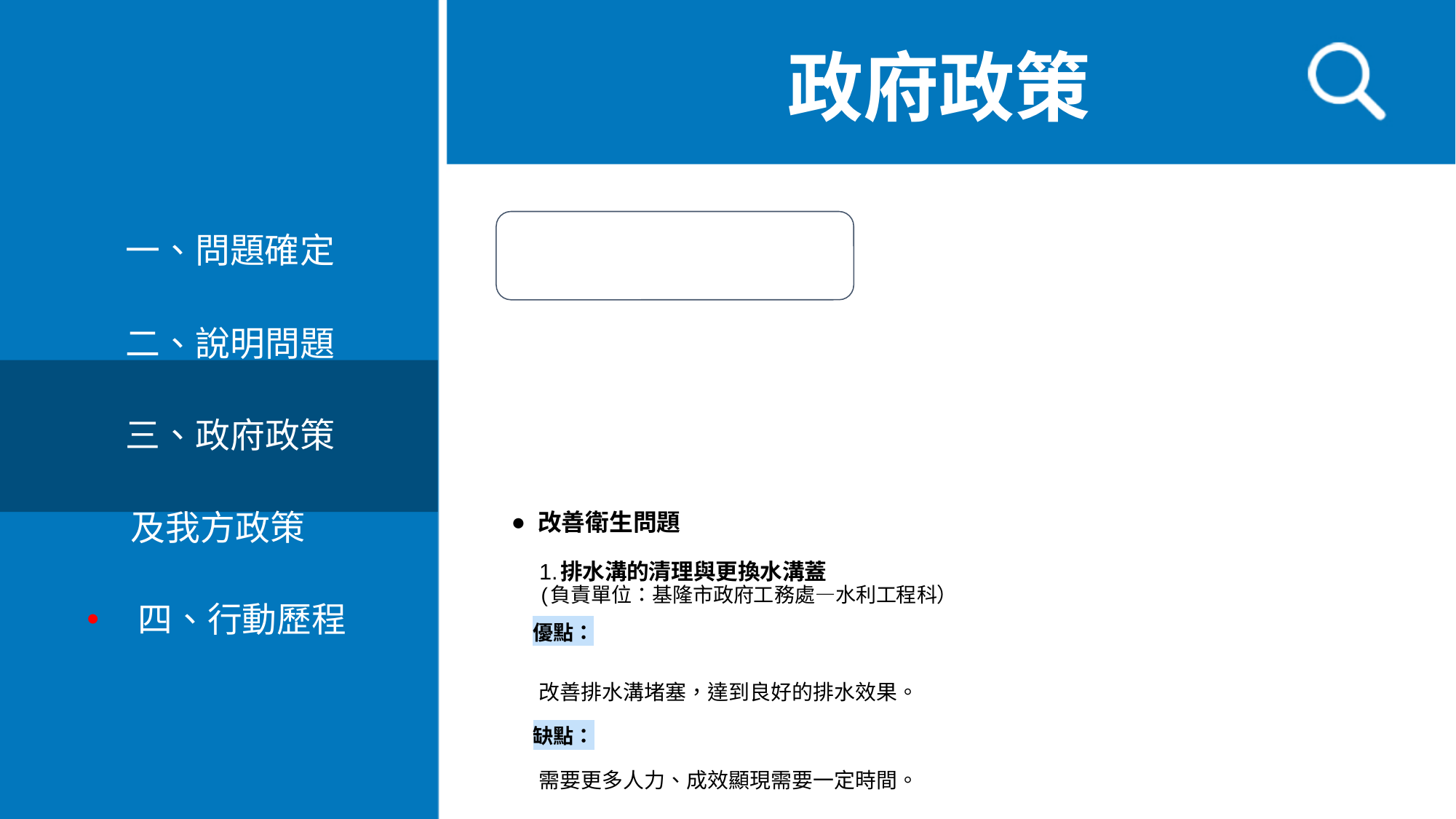

政府政策
　一、問題確定
　 二、說明問題
　 三、政府政策
     及我方政策
四、行動歷程

# 改善衛生問題

     1.排水溝的清理與更換水溝蓋
       (負責單位：基隆市政府工務處—水利工程科）

       優點：

      改善排水溝堵塞，達到良好的排水效果。

     缺點：

      需要更多人力、成效顯現需要一定時間。